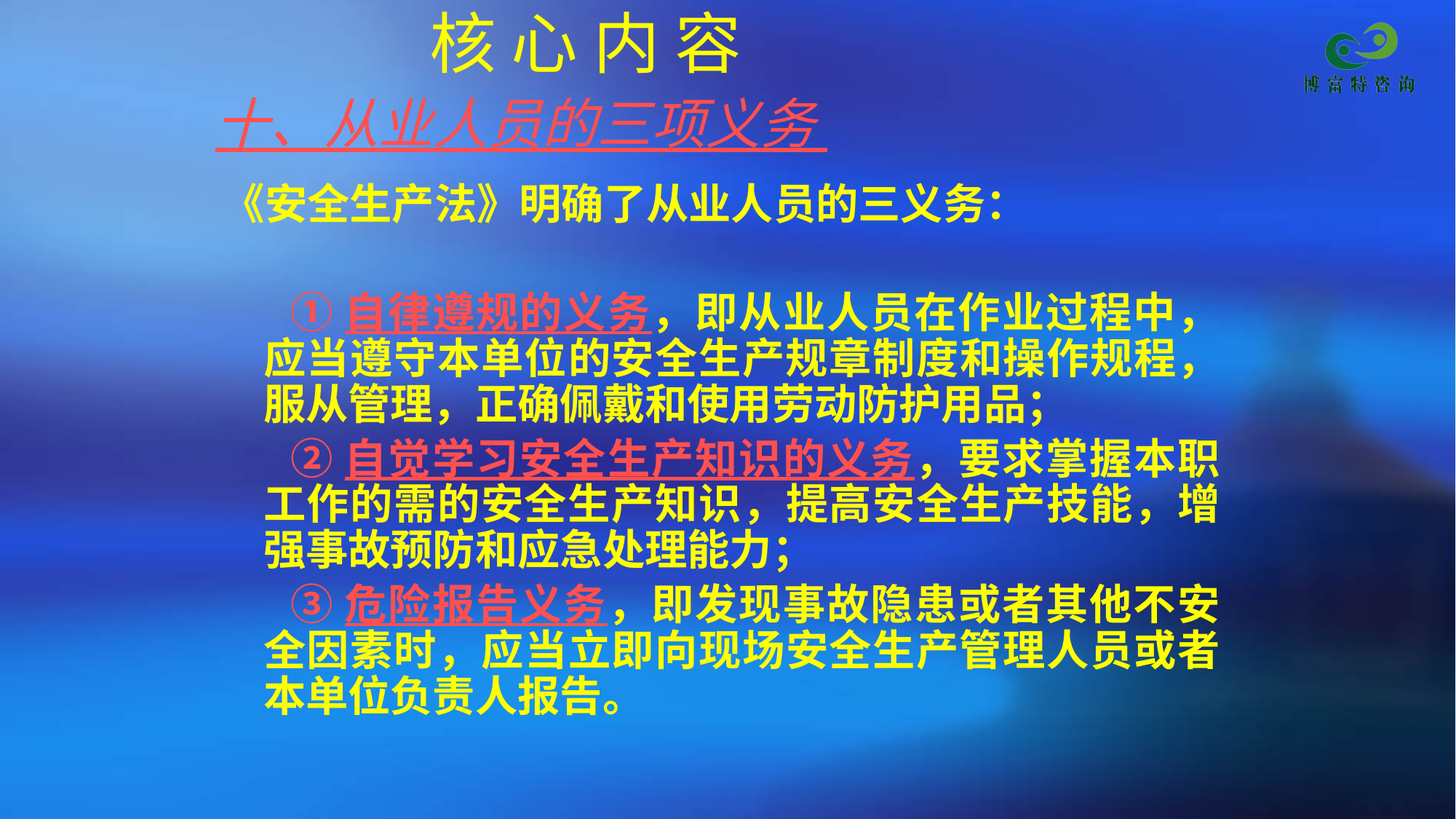

核 心 内 容
 十、从业人员的三项义务
《安全生产法》明确了从业人员的三义务：

      ①自律遵规的义务，即从业人员在作业过程中，应当遵守本单位的安全生产规章制度和操作规程，服从管理，正确佩戴和使用劳动防护用品；
      ②自觉学习安全生产知识的义务，要求掌握本职工作的需的安全生产知识，提高安全生产技能，增强事故预防和应急处理能力；
      ③危险报告义务，即发现事故隐患或者其他不安全因素时，应当立即向现场安全生产管理人员或者本单位负责人报告。